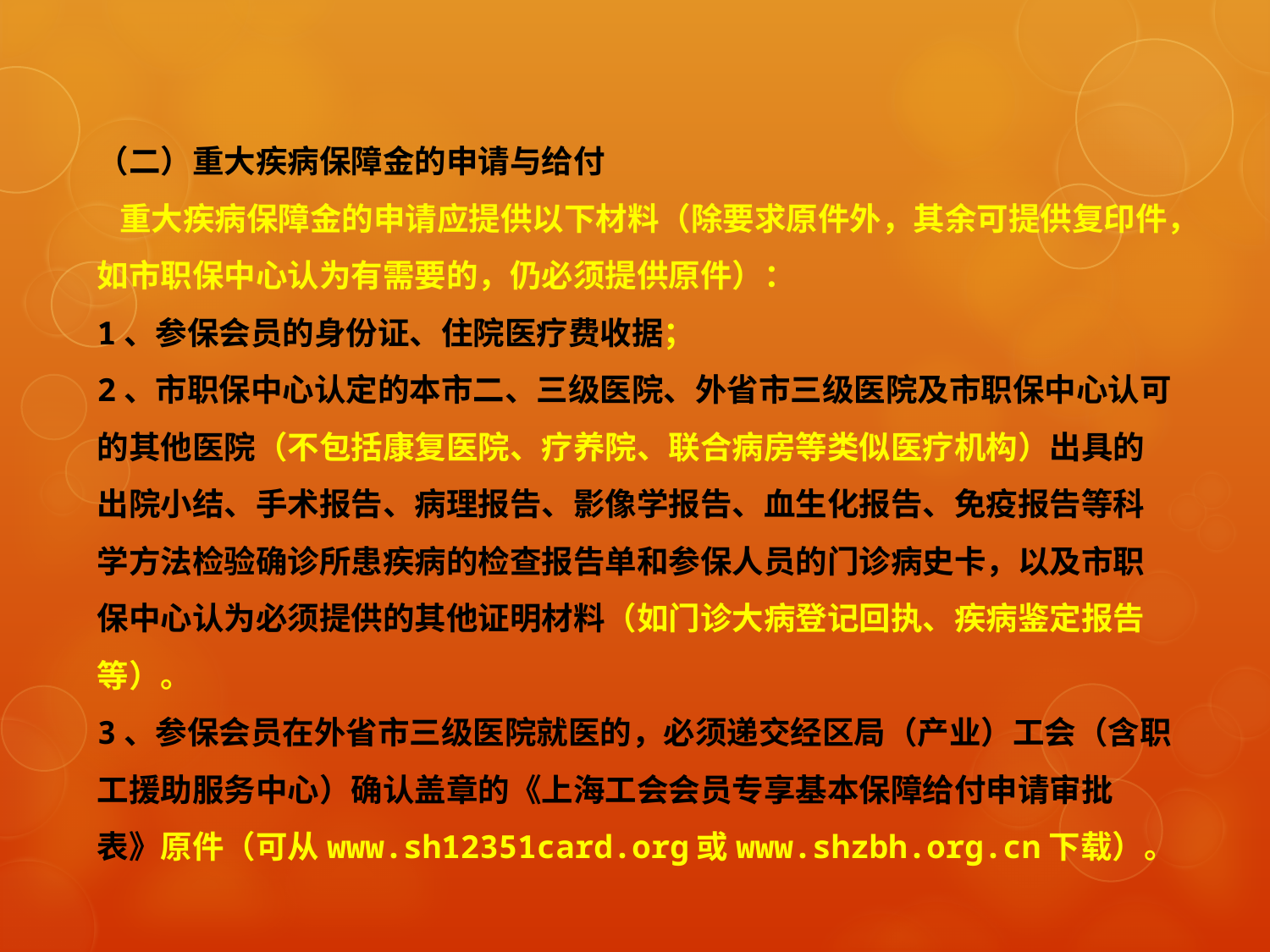

（二）重大疾病保障金的申请与给付
  重大疾病保障金的申请应提供以下材料（除要求原件外，其余可提供复印件，如市职保中心认为有需要的，仍必须提供原件）：
1、参保会员的身份证、住院医疗费收据；
2、市职保中心认定的本市二、三级医院、外省市三级医院及市职保中心认可的其他医院（不包括康复医院、疗养院、联合病房等类似医疗机构）出具的出院小结、手术报告、病理报告、影像学报告、血生化报告、免疫报告等科学方法检验确诊所患疾病的检查报告单和参保人员的门诊病史卡，以及市职保中心认为必须提供的其他证明材料（如门诊大病登记回执、疾病鉴定报告等）。
3、参保会员在外省市三级医院就医的，必须递交经区局（产业）工会（含职工援助服务中心）确认盖章的《上海工会会员专享基本保障给付申请审批表》原件（可从www.sh12351card.org或www.shzbh.org.cn下载）。